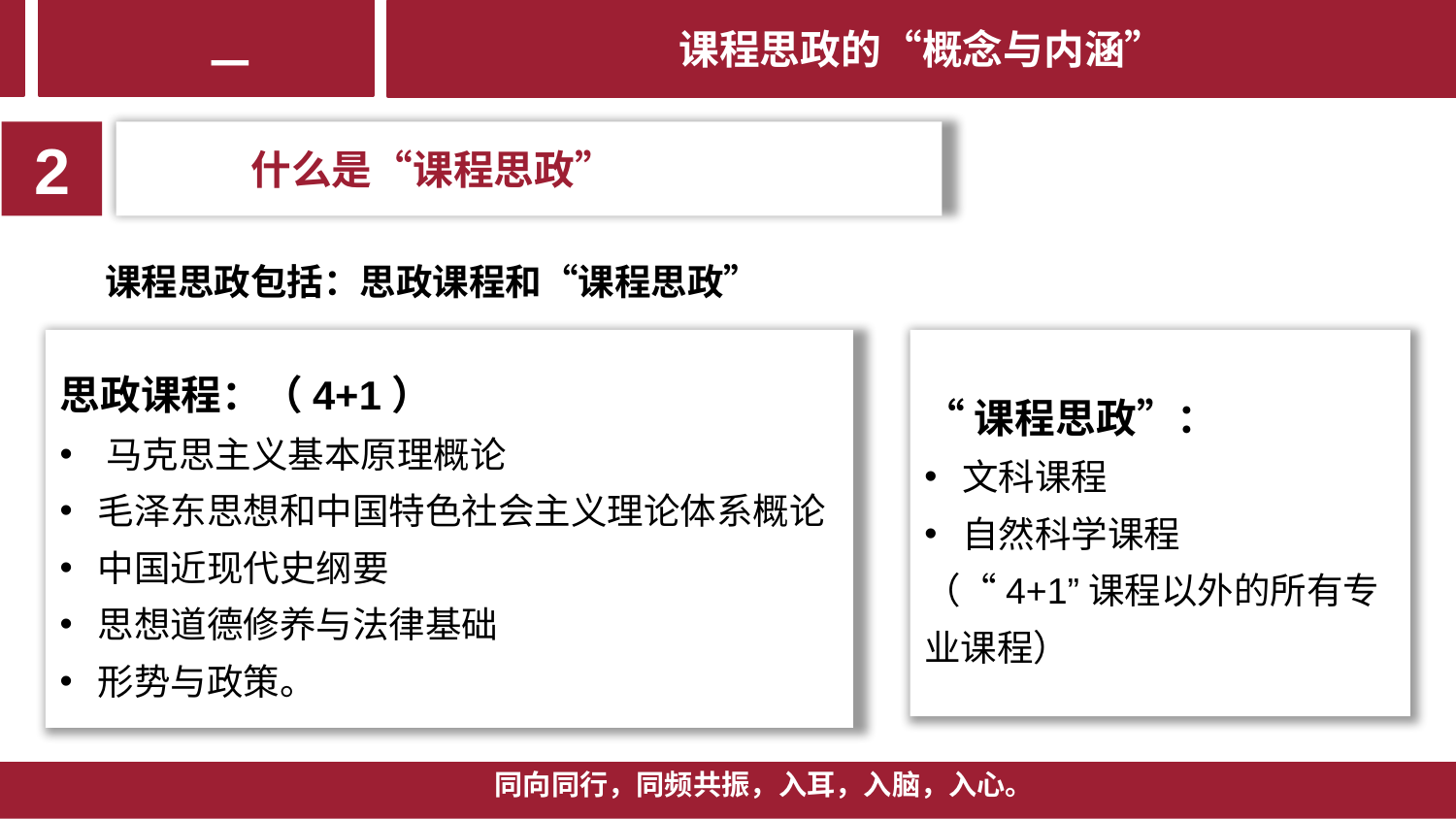

课程思政的“概念与内涵”
一
一
一
2
            什么是“课程思政”
课程思政包括：思政课程和“课程思政”
思政课程：（4+1）
   马克思主义基本原理概论
  毛泽东思想和中国特色社会主义理论体系概论
  中国近现代史纲要
  思想道德修养与法律基础
  形势与政策。
“课程思政”：
  文科课程
  自然科学课程
（“4+1”课程以外的所有专业课程）
同向同行，同频共振，入耳，入脑，入心。